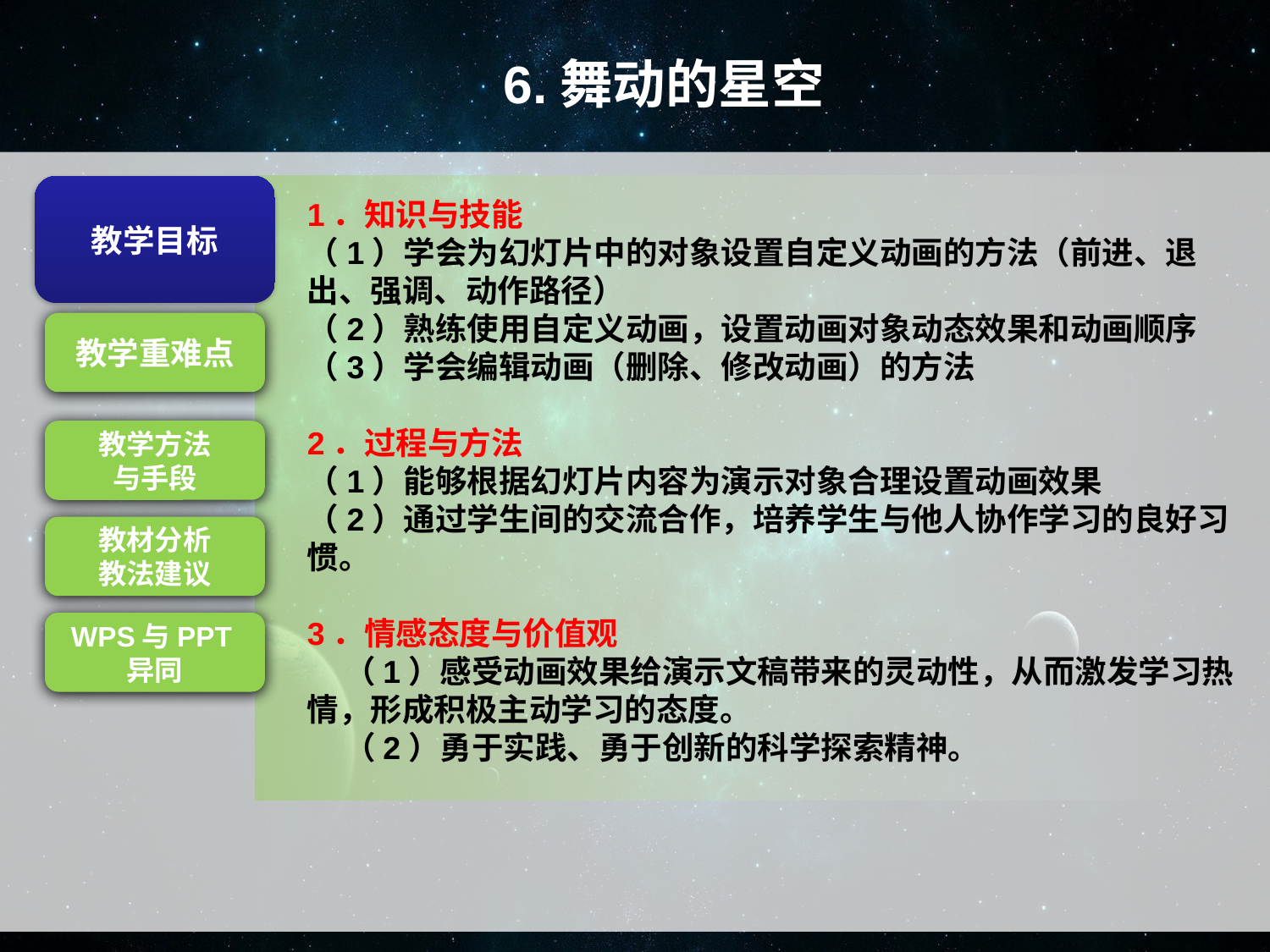

6.舞动的星空

1．知识与技能
（1）学会为幻灯片中的对象设置自定义动画的方法（前进、退出、强调、动作路径）
（2）熟练使用自定义动画，设置动画对象动态效果和动画顺序
（3）学会编辑动画（删除、修改动画）的方法

2．过程与方法
（1）能够根据幻灯片内容为演示对象合理设置动画效果
（2）通过学生间的交流合作，培养学生与他人协作学习的良好习惯。

3．情感态度与价值观
    （1）感受动画效果给演示文稿带来的灵动性，从而激发学习热情，形成积极主动学习的态度。
    （2）勇于实践、勇于创新的科学探索精神。
教学目标
教学目标
教学重难点
教学方法
与手段
教材分析
教法建议
WPS与PPT异同